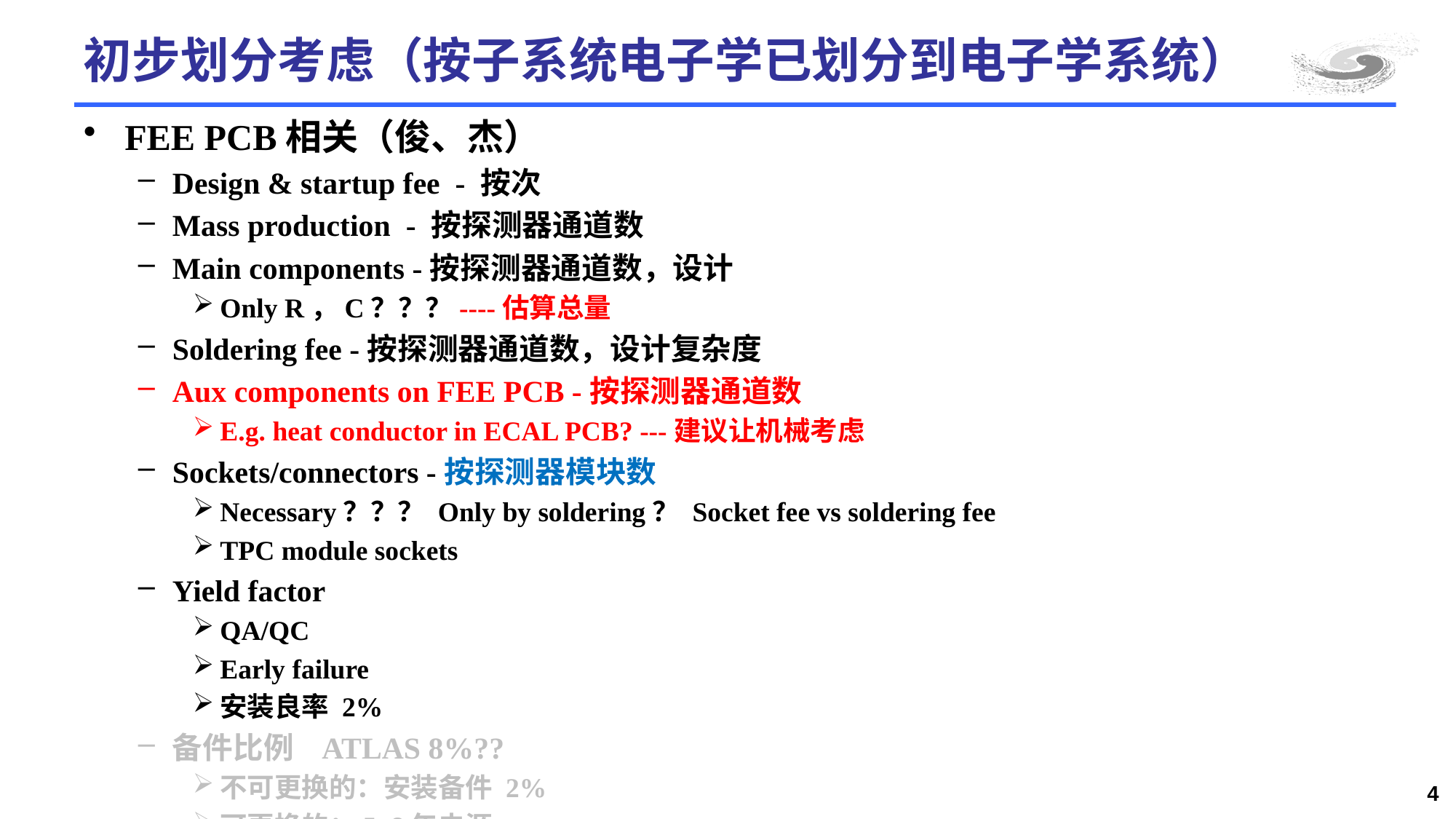

# 初步划分考虑（按子系统电子学已划分到电子学系统）
FEE PCB相关（俊、杰）
Design & startup fee  - 按次
Mass production  - 按探测器通道数
Main components -按探测器通道数，设计
Only R，C？？？----估算总量
Soldering fee -按探测器通道数，设计复杂度
Aux components on FEE PCB -按探测器通道数
E.g. heat conductor in ECAL PCB? ---建议让机械考虑
Sockets/connectors -按探测器模块数
Necessary？？？ Only by soldering？ Socket fee vs soldering fee
TPC module sockets
Yield factor
QA/QC
Early failure
安装良率 2%
备件比例   ATLAS 8%??
不可更换的：安装备件 2%
可更换的：5~8年电源

4